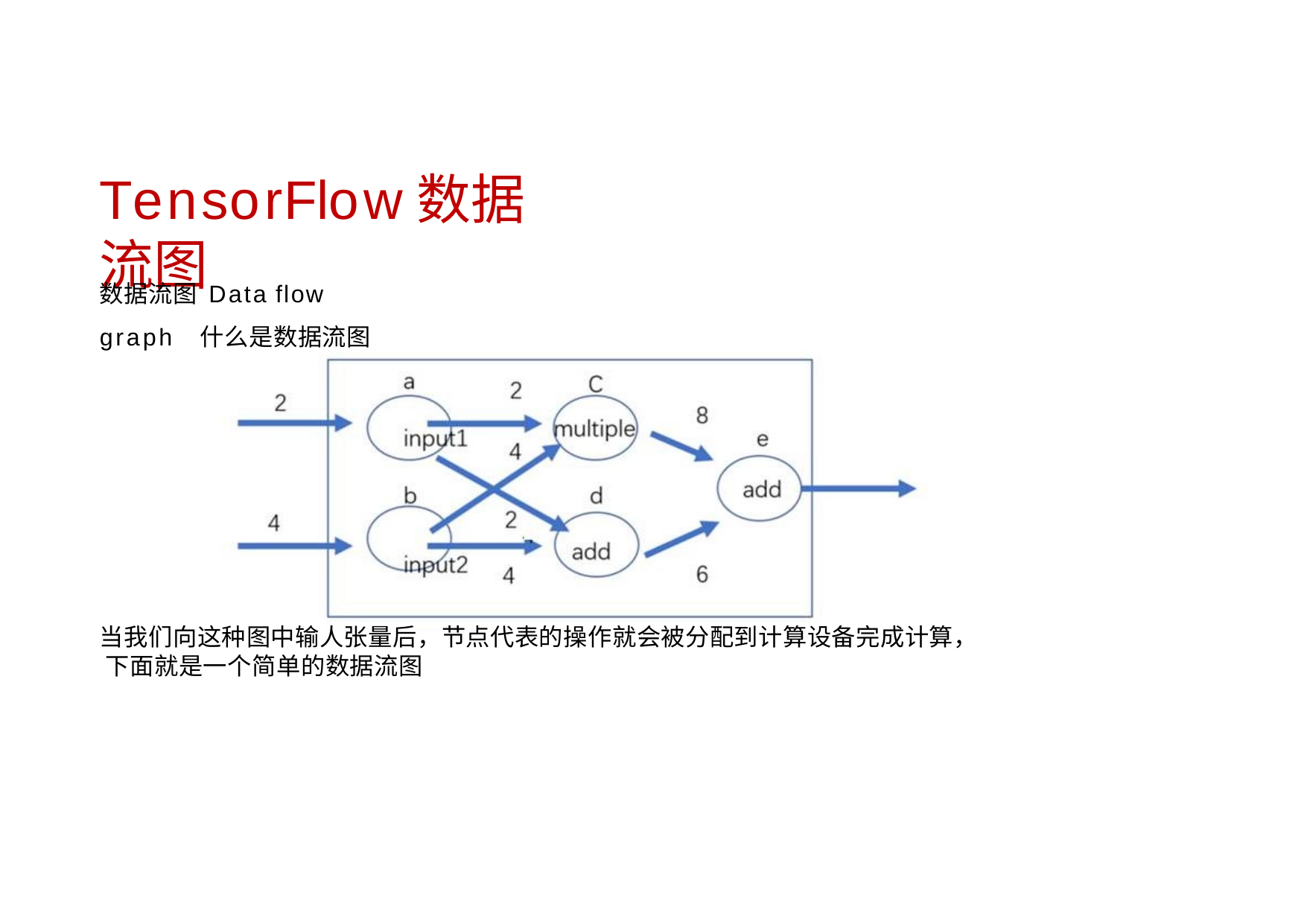

# TensorFlow数据流图
数据流图 Data flow graph  什么是数据流图

当我们向这种图中输人张量后，节点代表的操作就会被分配到计算设备完成计算，  下面就是一个简单的数据流图